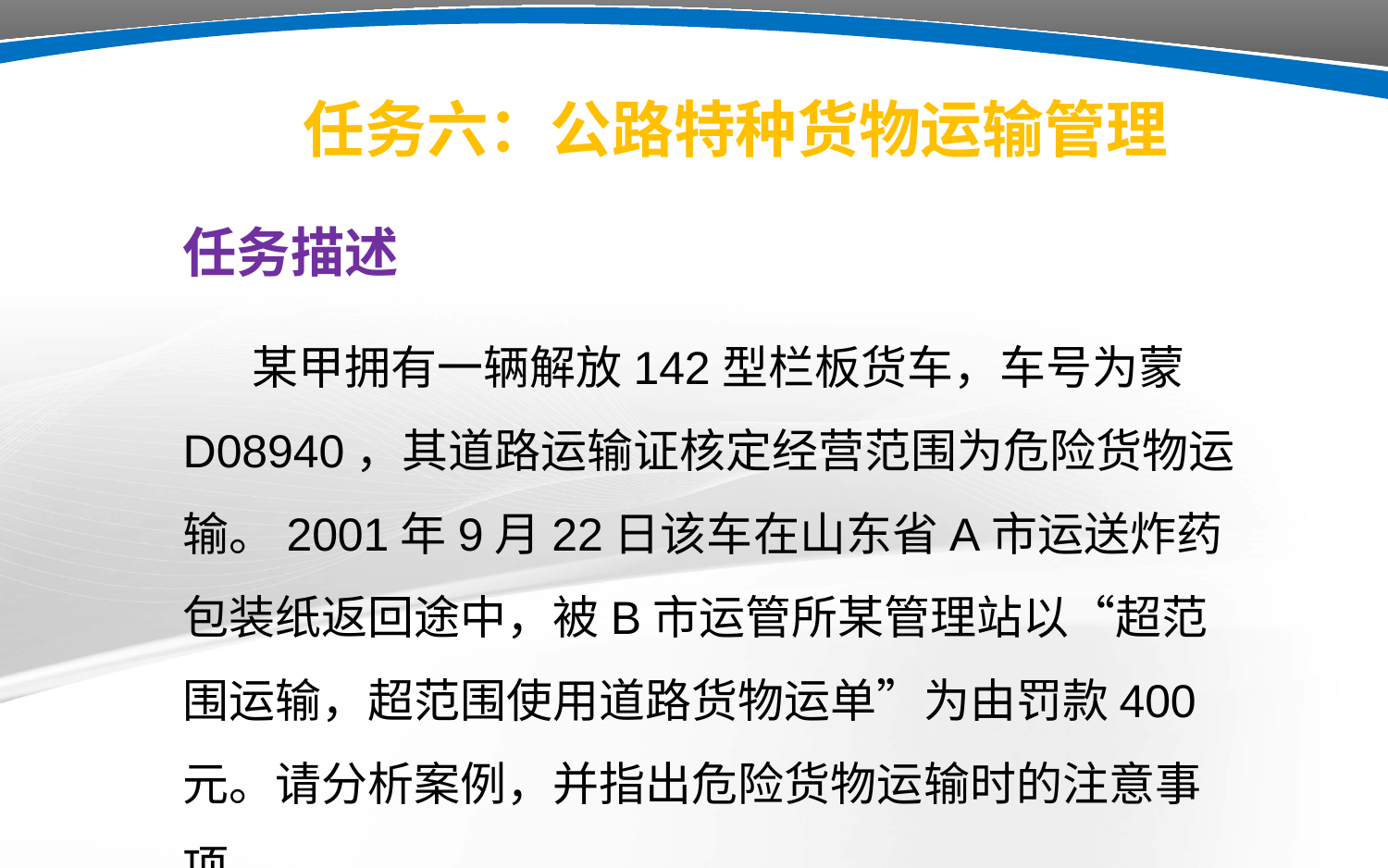

任务六：公路特种货物运输管理
任务描述
某甲拥有一辆解放142型栏板货车，车号为蒙D08940，其道路运输证核定经营范围为危险货物运输。2001年9月22日该车在山东省A市运送炸药包装纸返回途中，被B市运管所某管理站以“超范围运输，超范围使用道路货物运单”为由罚款400元。请分析案例，并指出危险货物运输时的注意事项。